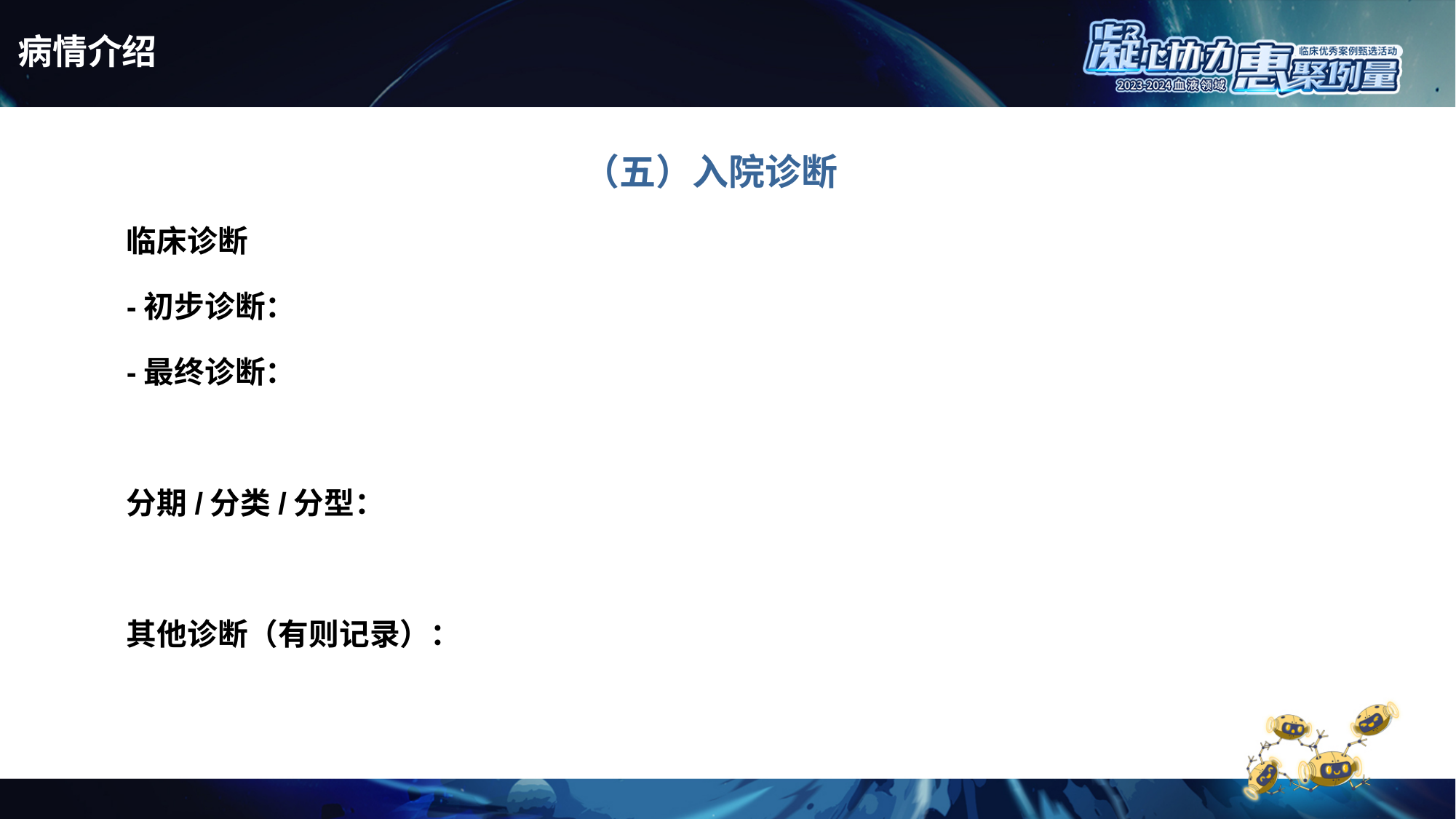

# 病情介绍
（五）入院诊断
临床诊断
-初步诊断：
-最终诊断：

分期/分类/分型：

其他诊断（有则记录）：